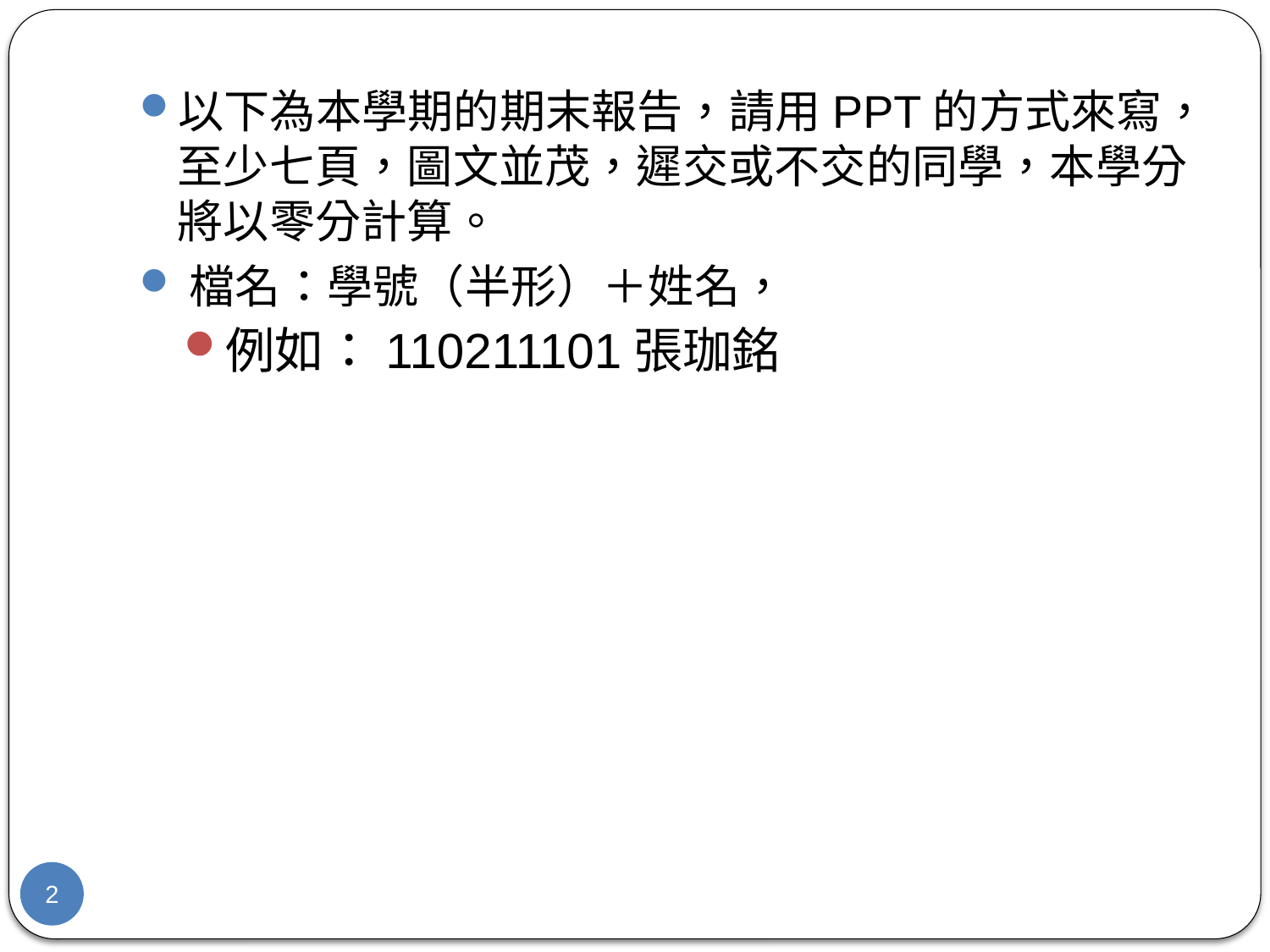

以下為本學期的期末報告，請用PPT的方式來寫，至少七頁，圖文並茂，遲交或不交的同學，本學分將以零分計算。
‌檔名：學號（半形）＋姓名，
例如：110211101張珈銘

2